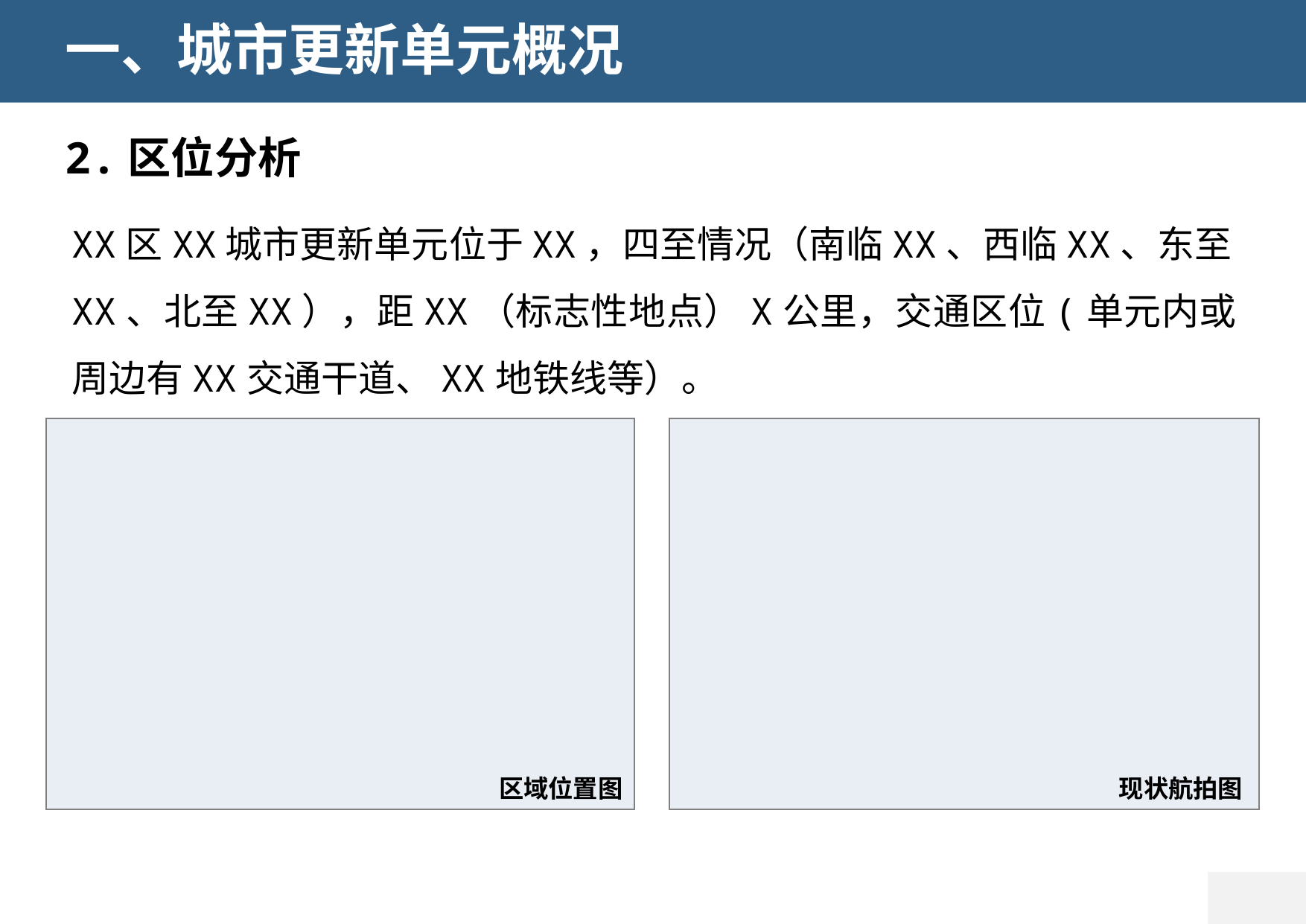

一、城市更新单元概况
2.区位分析
XX区XX城市更新单元位于XX，四至情况（南临XX、西临XX、东至XX、北至XX），距XX（标志性地点）X公里，交通区位(单元内或周边有XX交通干道、XX地铁线等）。

区域位置图
现状航拍图
5